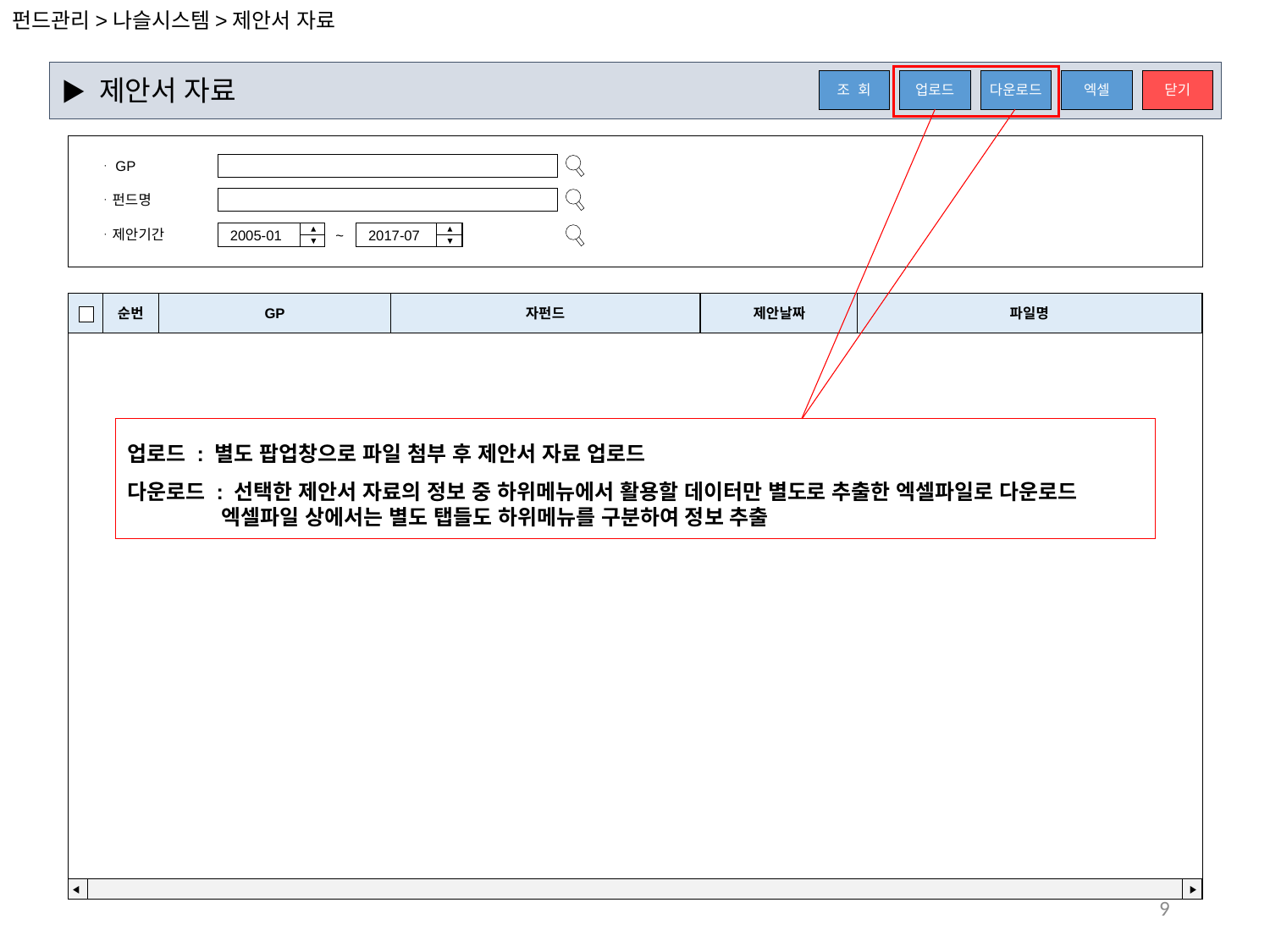

펀드관리>나슬시스템>제안서 자료
▶ 제안서 자료

엑셀
닫기
조  회
업로드
다운로드

ᆞGP

ᆞ펀드명

ᆞ제안기간
~
2005-01

2017-07

순번
GP
자펀드
제안날짜
파일명

업로드 : 별도 팝업창으로 파일 첨부 후 제안서 자료 업로드
다운로드 : 선택한 제안서 자료의 정보 중 하위메뉴에서 활용할 데이터만 별도로 추출한 엑셀파일로 다운로드
               엑셀파일 상에서는 별도 탭들도 하위메뉴를 구분하여 정보 추출

◀
▶
9